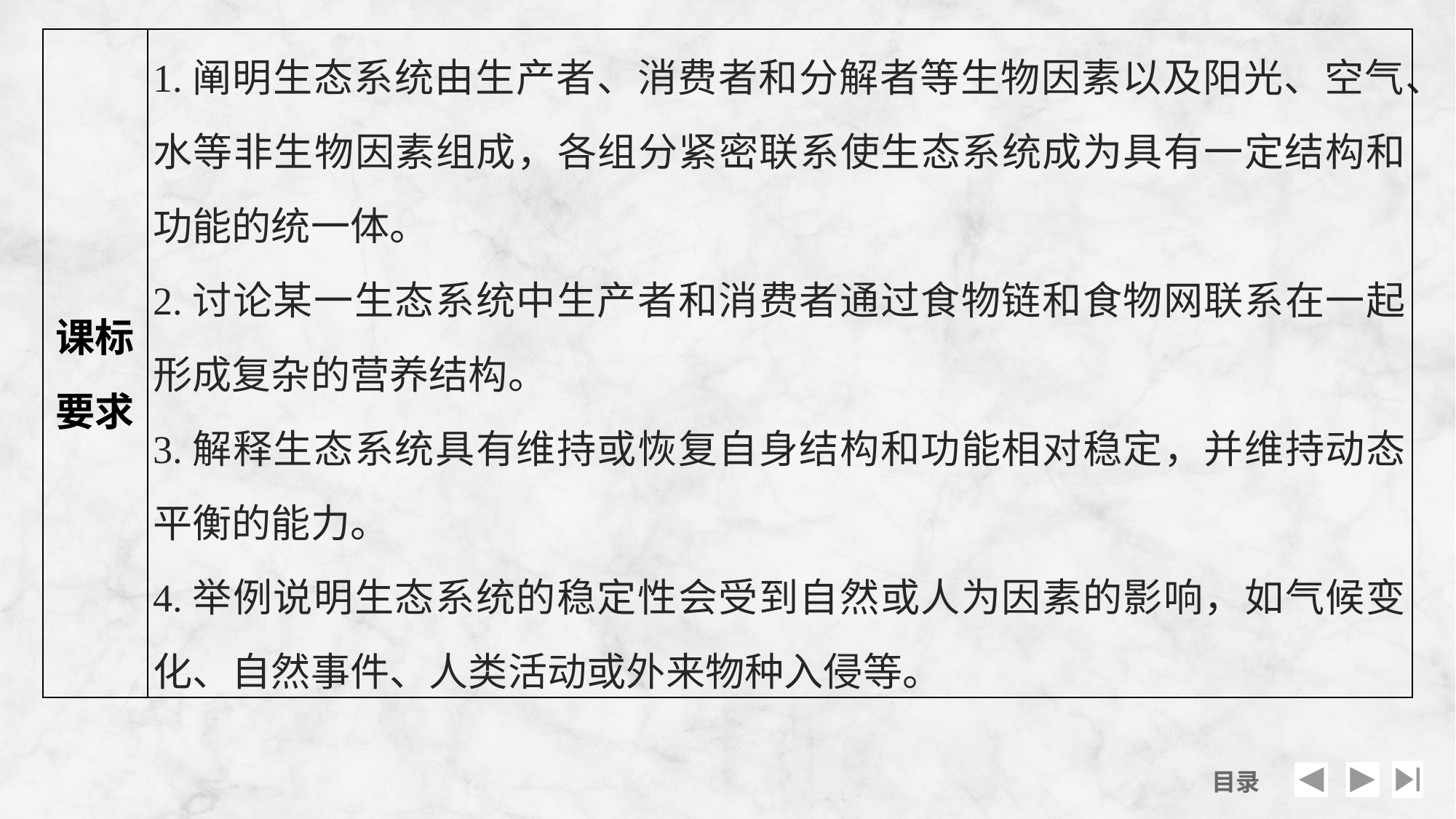

| 课标要求 | 1.阐明生态系统由生产者、消费者和分解者等生物因素以及阳光、空气、水等非生物因素组成，各组分紧密联系使生态系统成为具有一定结构和功能的统一体。 2.讨论某一生态系统中生产者和消费者通过食物链和食物网联系在一起形成复杂的营养结构。 3.解释生态系统具有维持或恢复自身结构和功能相对稳定，并维持动态平衡的能力。 4.举例说明生态系统的稳定性会受到自然或人为因素的影响，如气候变化、自然事件、人类活动或外来物种入侵等。 |
| --- | --- |